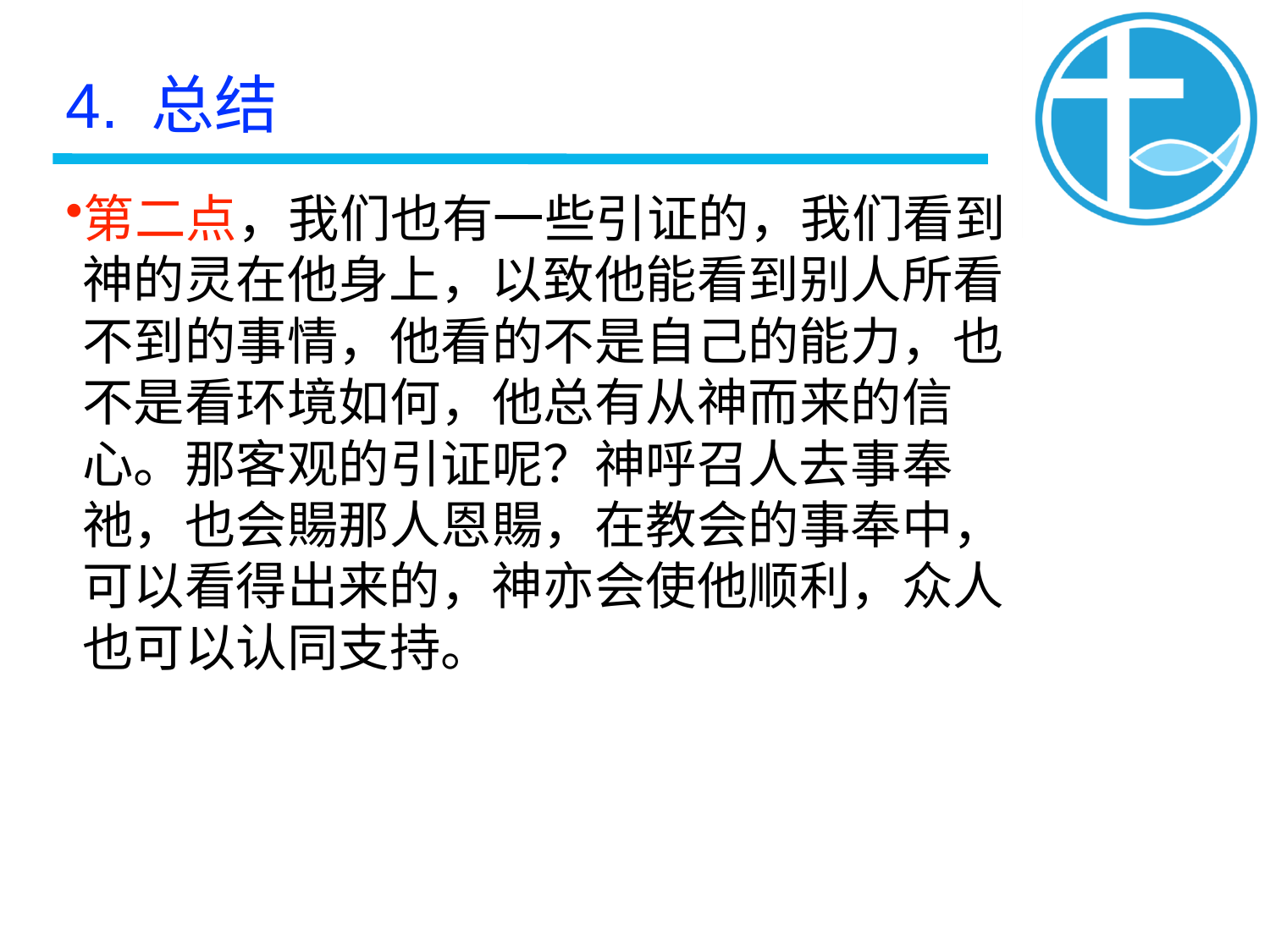

4. 总结
第二点，我们也有一些引证的，我们看到神的灵在他身上，以致他能看到别人所看不到的事情，他看的不是自己的能力，也不是看环境如何，他总有从神而来的信心。那客观的引证呢？神呼召人去事奉祂，也会𧶽那人恩𧶽，在教会的事奉中，可以看得出来的，神亦会使他顺利，众人也可以认同支持。